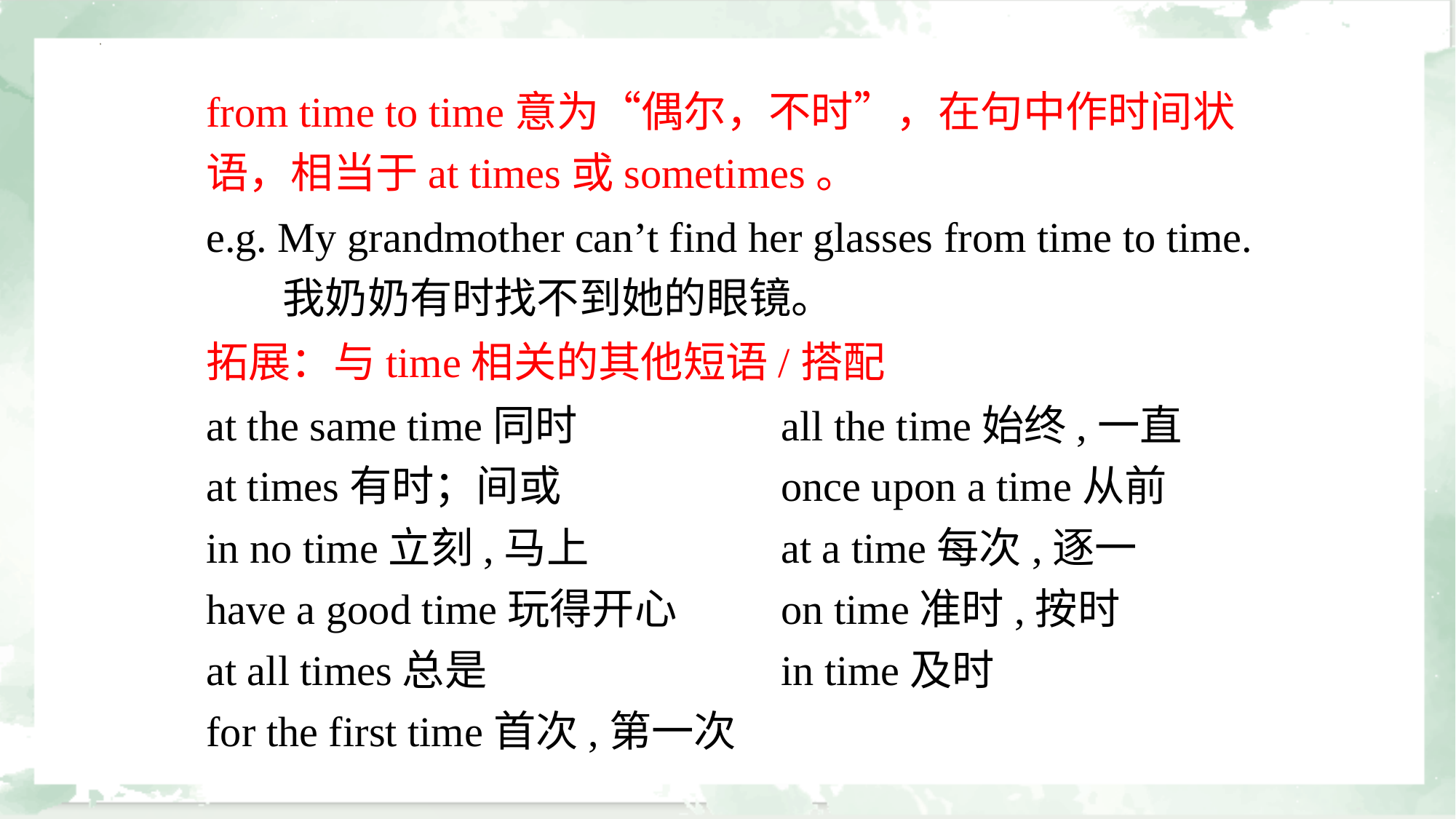

from time to time意为“偶尔，不时”，在句中作时间状语，相当于at times或sometimes。
e.g. My grandmother can’t find her glasses from time to time.
       我奶奶有时找不到她的眼镜。
拓展：与time相关的其他短语/搭配
at the same time同时	all the time始终,一直
at times有时；间或	once upon a time从前
in no time立刻,马上	at a time每次,逐一
have a good time玩得开心	on time准时,按时
at all times总是	in time及时
for the first time首次,第一次